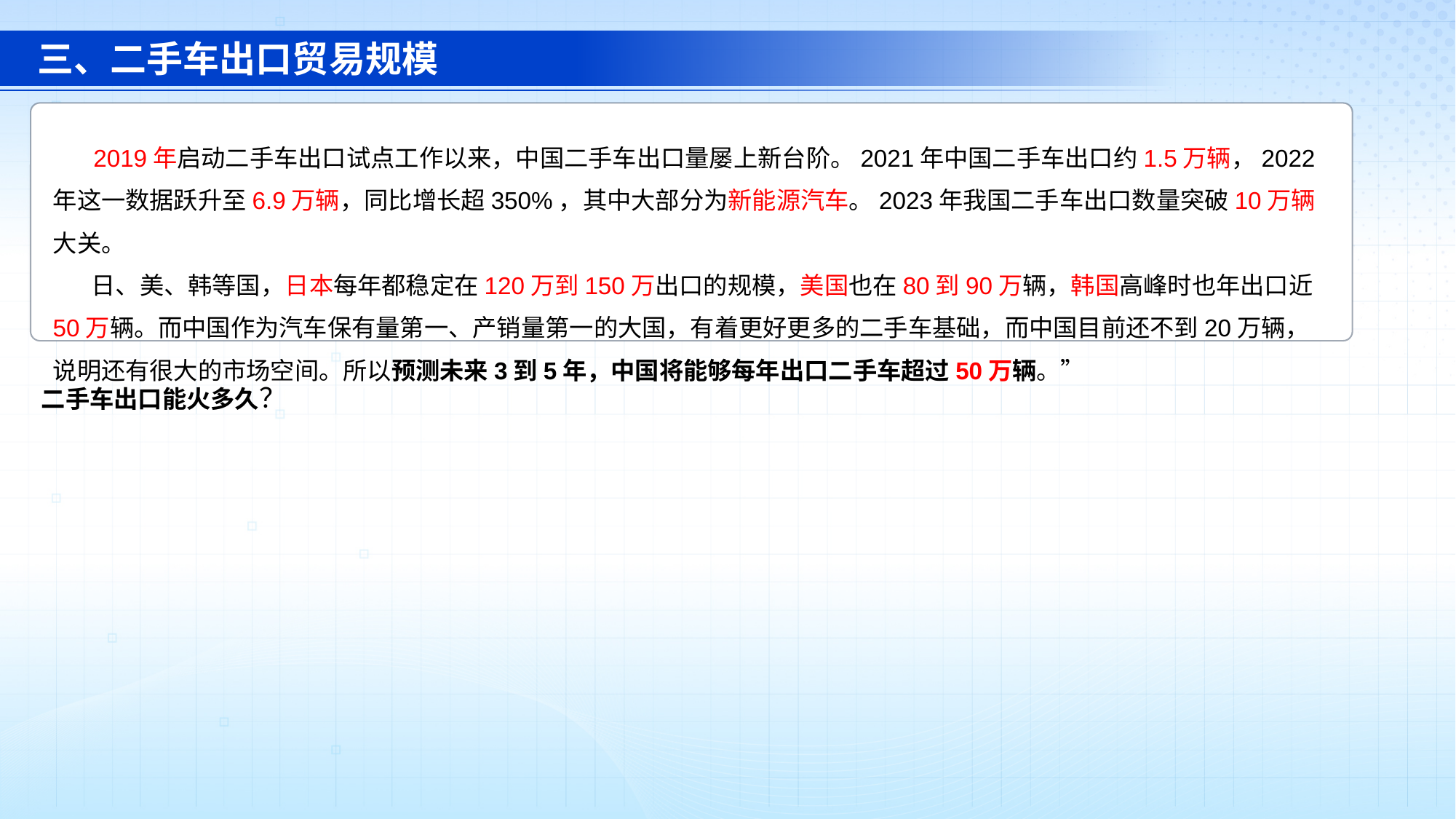

三、二手车出口贸易规模

      2019年启动二手车出口试点工作以来，中国二手车出口量屡上新台阶。2021年中国二手车出口约1.5万辆，2022年这一数据跃升至6.9万辆，同比增长超350%，其中大部分为新能源汽车。2023年我国二手车出口数量突破10万辆大关。
      日、美、韩等国，日本每年都稳定在120万到150万出口的规模，美国也在80到90万辆，韩国高峰时也年出口近50万辆。而中国作为汽车保有量第一、产销量第一的大国，有着更好更多的二手车基础，而中国目前还不到20万辆，说明还有很大的市场空间。所以预测未来3到5年，中国将能够每年出口二手车超过50万辆。”

二手车出口能火多久？